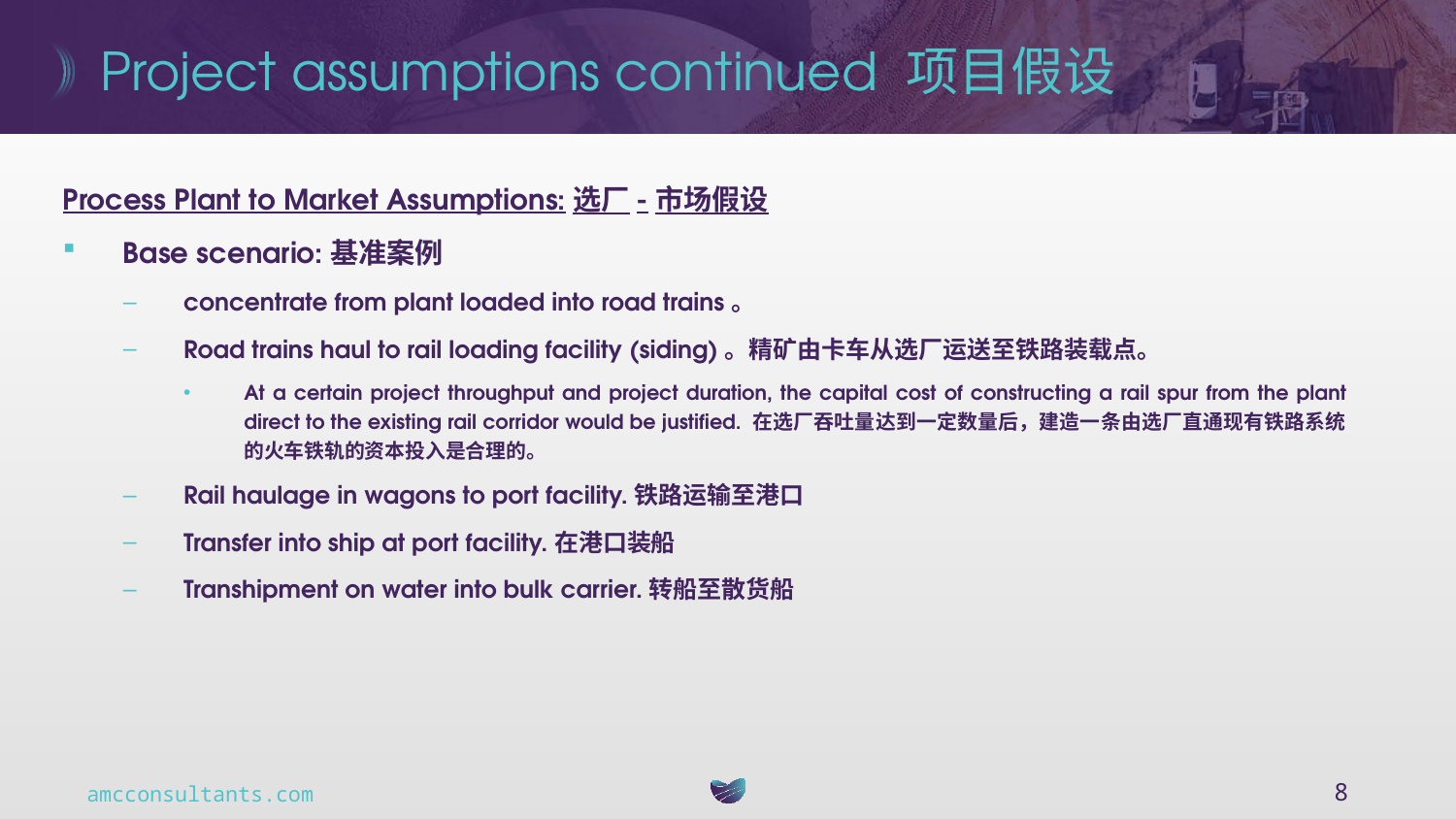

# Project assumptions continued 项目假设

Process Plant to Market Assumptions:选厂-市场假设
Base scenario:基准案例
concentrate from plant loaded into road trains。
Road trains haul to rail loading facility (siding)。精矿由卡车从选厂运送至铁路装载点。
At a certain project throughput and project duration, the capital cost of constructing a rail spur from the plant direct to the existing rail corridor would be justified. 在选厂吞吐量达到一定数量后，建造一条由选厂直通现有铁路系统的火车铁轨的资本投入是合理的。
Rail haulage in wagons to port facility.铁路运输至港口
Transfer into ship at port facility.在港口装船
Transhipment on water into bulk carrier.转船至散货船

8